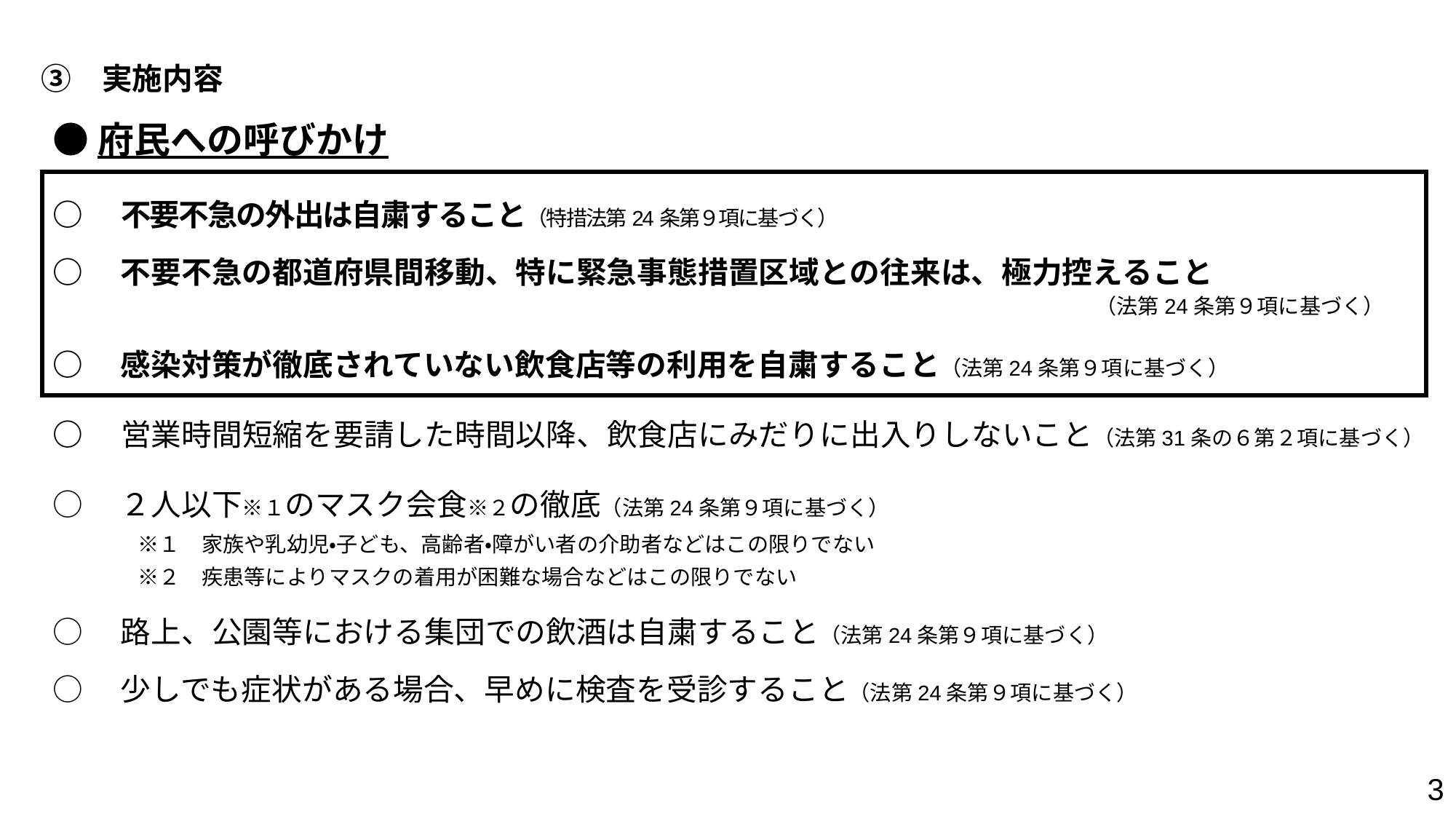

③　実施内容
●府民への呼びかけ

○　不要不急の外出は自粛すること（特措法第24条第９項に基づく）

○　不要不急の都道府県間移動、特に緊急事態措置区域との往来は、極力控えること
　　　　　　　　　　　　　　　　　　　　　　　　　　　　　　　　　　　　　　　　　　　　　　　　　（法第24条第９項に基づく）

○　感染対策が徹底されていない飲食店等の利用を自粛すること（法第24条第９項に基づく）

○　営業時間短縮を要請した時間以降、飲食店にみだりに出入りしないこと（法第31条の６第２項に基づく）

○　２人以下※１のマスク会食※２の徹底（法第24条第９項に基づく）
　　　　※１　家族や乳幼児・子ども、高齢者・障がい者の介助者などはこの限りでない
　　　　※２　疾患等によりマスクの着用が困難な場合などはこの限りでない

○　路上、公園等における集団での飲酒は自粛すること（法第24条第９項に基づく）

○　少しでも症状がある場合、早めに検査を受診すること（法第24条第９項に基づく）

3